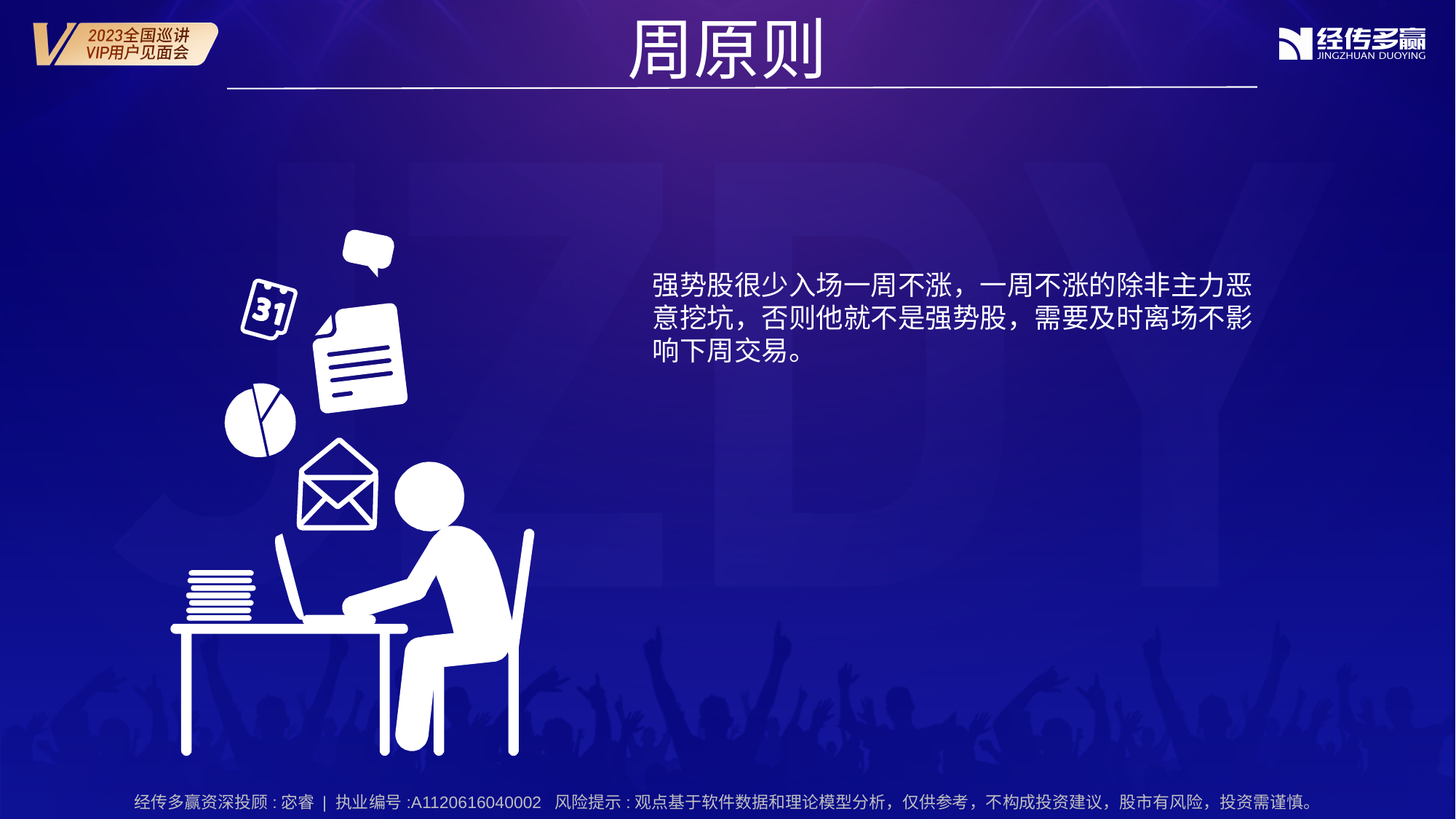

周原则

强势股很少入场一周不涨，一周不涨的除非主力恶意挖坑，否则他就不是强势股，需要及时离场不影响下周交易。